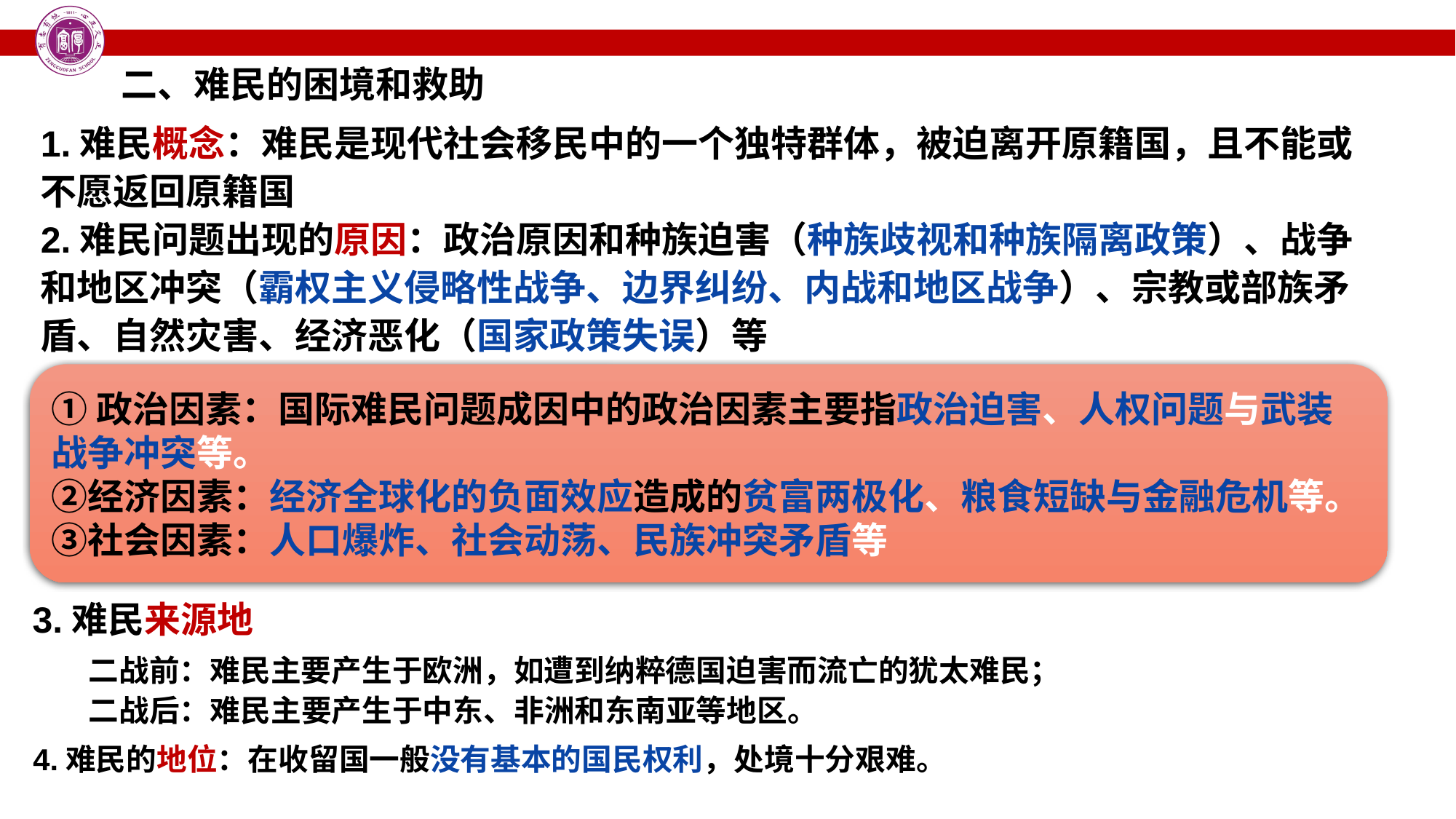

二、难民的困境和救助
1.难民概念：难民是现代社会移民中的一个独特群体，被迫离开原籍国，且不能或不愿返回原籍国
2.难民问题出现的原因：政治原因和种族迫害（种族歧视和种族隔离政策）、战争和地区冲突（霸权主义侵略性战争、边界纠纷、内战和地区战争）、宗教或部族矛盾、自然灾害、经济恶化（国家政策失误）等
①政治因素：国际难民问题成因中的政治因素主要指政治迫害、人权问题与武装战争冲突等。
②经济因素：经济全球化的负面效应造成的贫富两极化、粮食短缺与金融危机等。
③社会因素：人口爆炸、社会动荡、民族冲突矛盾等
3.难民来源地
  二战前：难民主要产生于欧洲，如遭到纳粹德国迫害而流亡的犹太难民；
  二战后：难民主要产生于中东、非洲和东南亚等地区。
4.难民的地位：在收留国一般没有基本的国民权利，处境十分艰难。